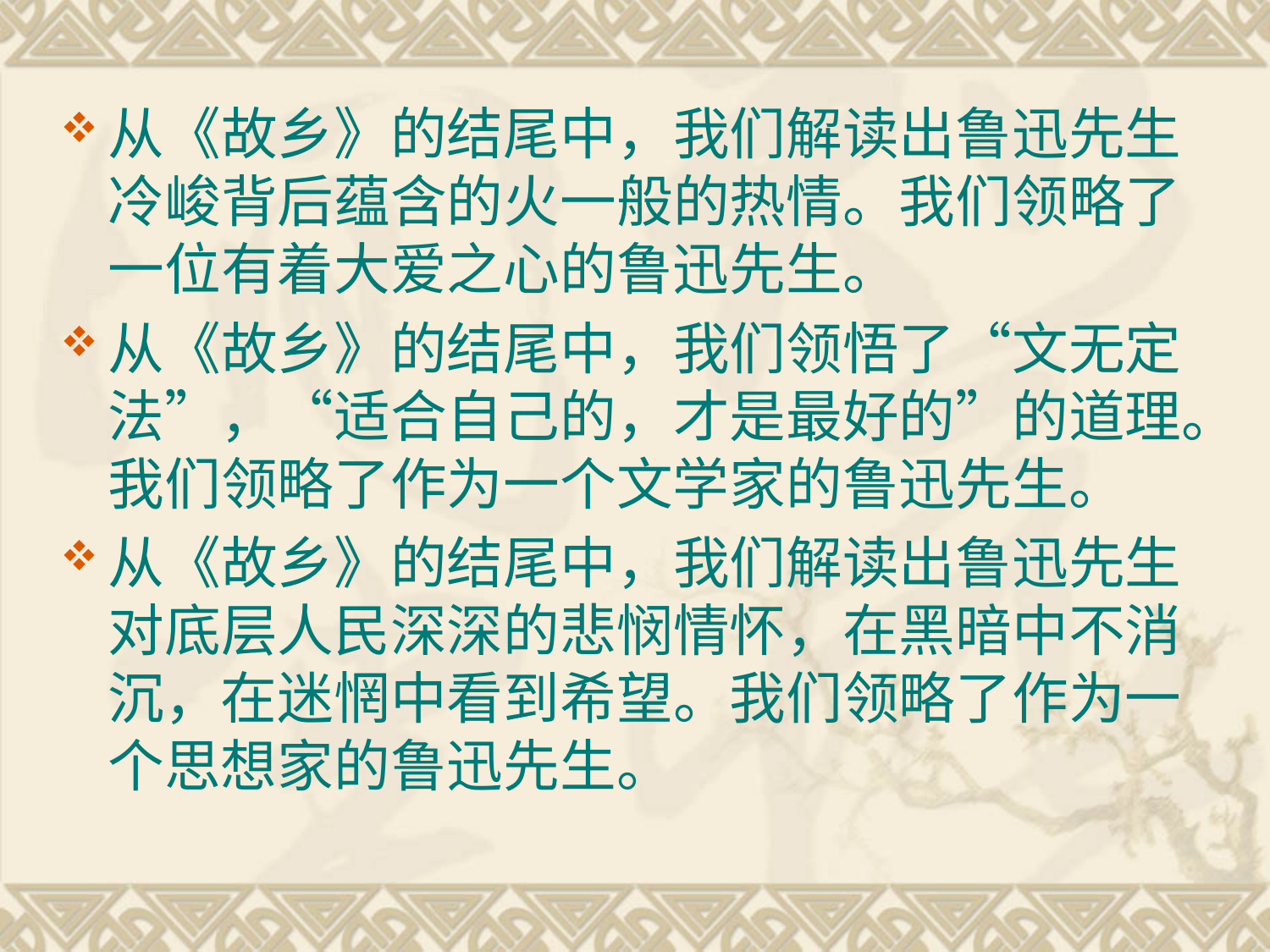

从《故乡》的结尾中，我们解读出鲁迅先生冷峻背后蕴含的火一般的热情。我们领略了一位有着大爱之心的鲁迅先生。
从《故乡》的结尾中，我们领悟了“文无定法”，“适合自己的，才是最好的”的道理。我们领略了作为一个文学家的鲁迅先生。
从《故乡》的结尾中，我们解读出鲁迅先生对底层人民深深的悲悯情怀，在黑暗中不消沉，在迷惘中看到希望。我们领略了作为一个思想家的鲁迅先生。